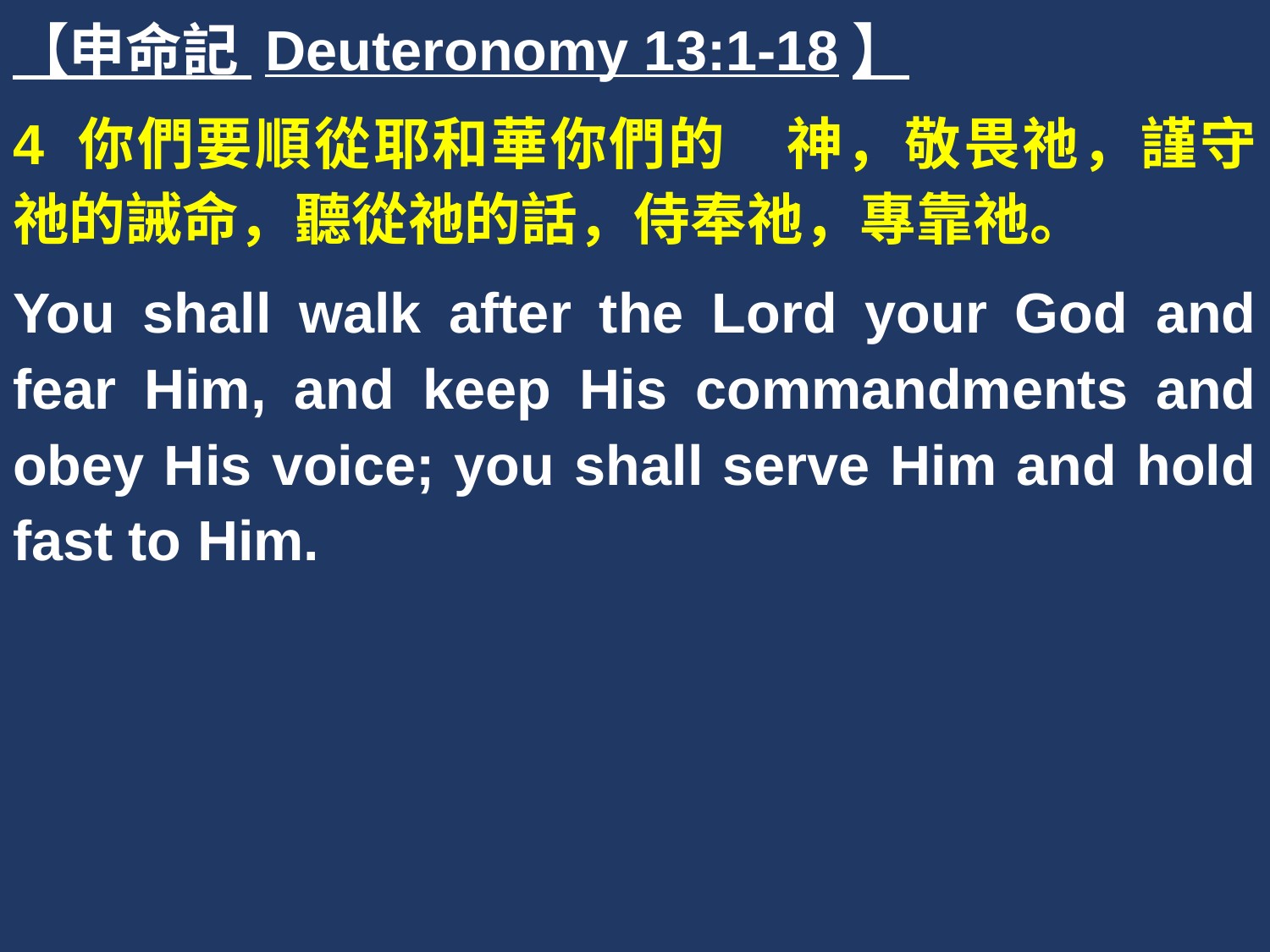

【申命記 Deuteronomy 13:1-18】
4 你們要順從耶和華你們的　神，敬畏祂，謹守祂的誡命，聽從祂的話，侍奉祂，專靠祂。
You shall walk after the Lord your God and fear Him, and keep His commandments and obey His voice; you shall serve Him and hold fast to Him.